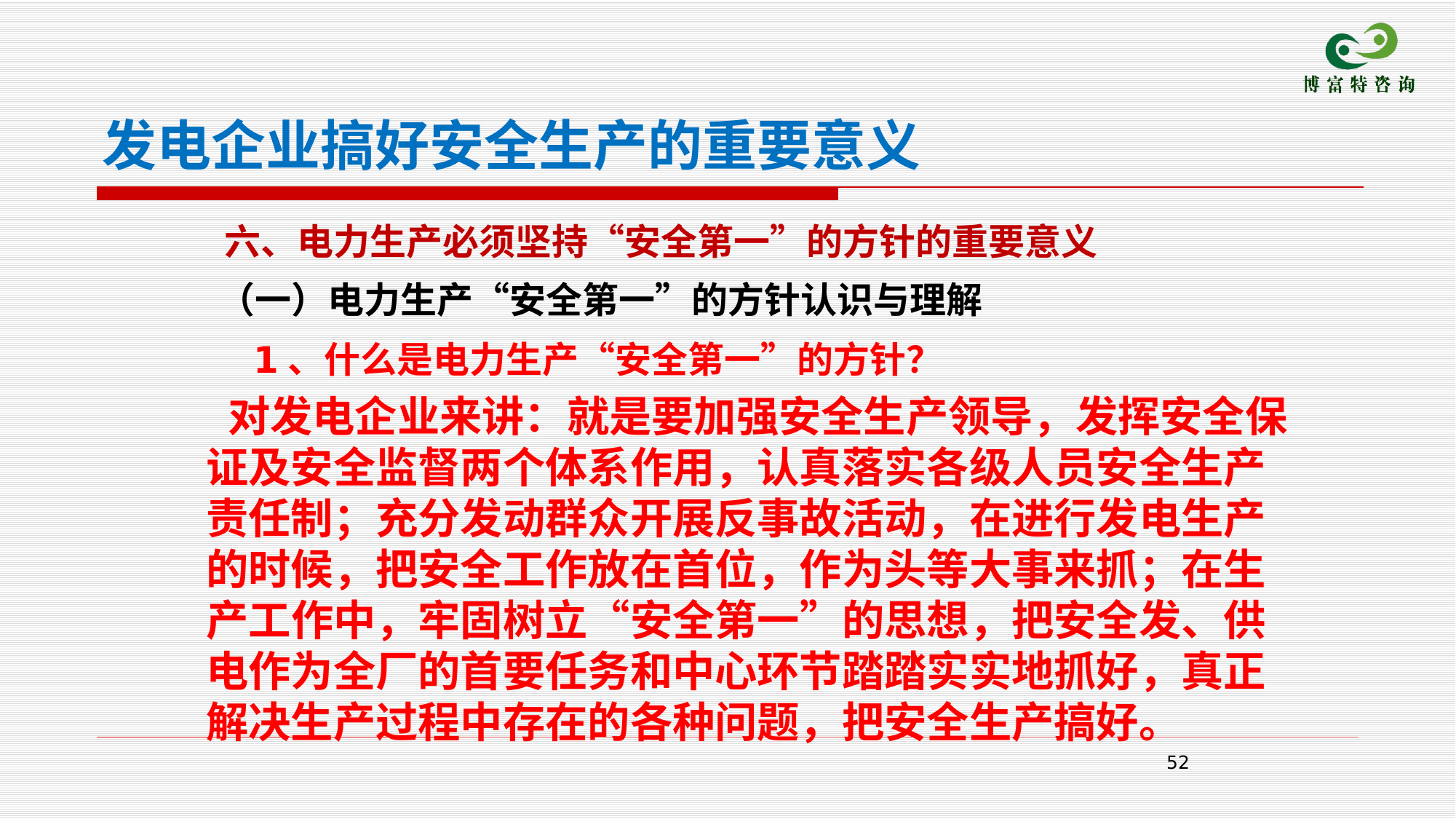

发电企业搞好安全生产的重要意义
        六、电力生产必须坚持“安全第一”的方针的重要意义
      （一）电力生产“安全第一”的方针认识与理解
       1、什么是电力生产“安全第一”的方针？
       对发电企业来讲：就是要加强安全生产领导，发挥安全保证及安全监督两个体系作用，认真落实各级人员安全生产责任制；充分发动群众开展反事故活动，在进行发电生产的时候，把安全工作放在首位，作为头等大事来抓；在生产工作中，牢固树立“安全第一”的思想，把安全发、供电作为全厂的首要任务和中心环节踏踏实实地抓好，真正解决生产过程中存在的各种问题，把安全生产搞好。

52